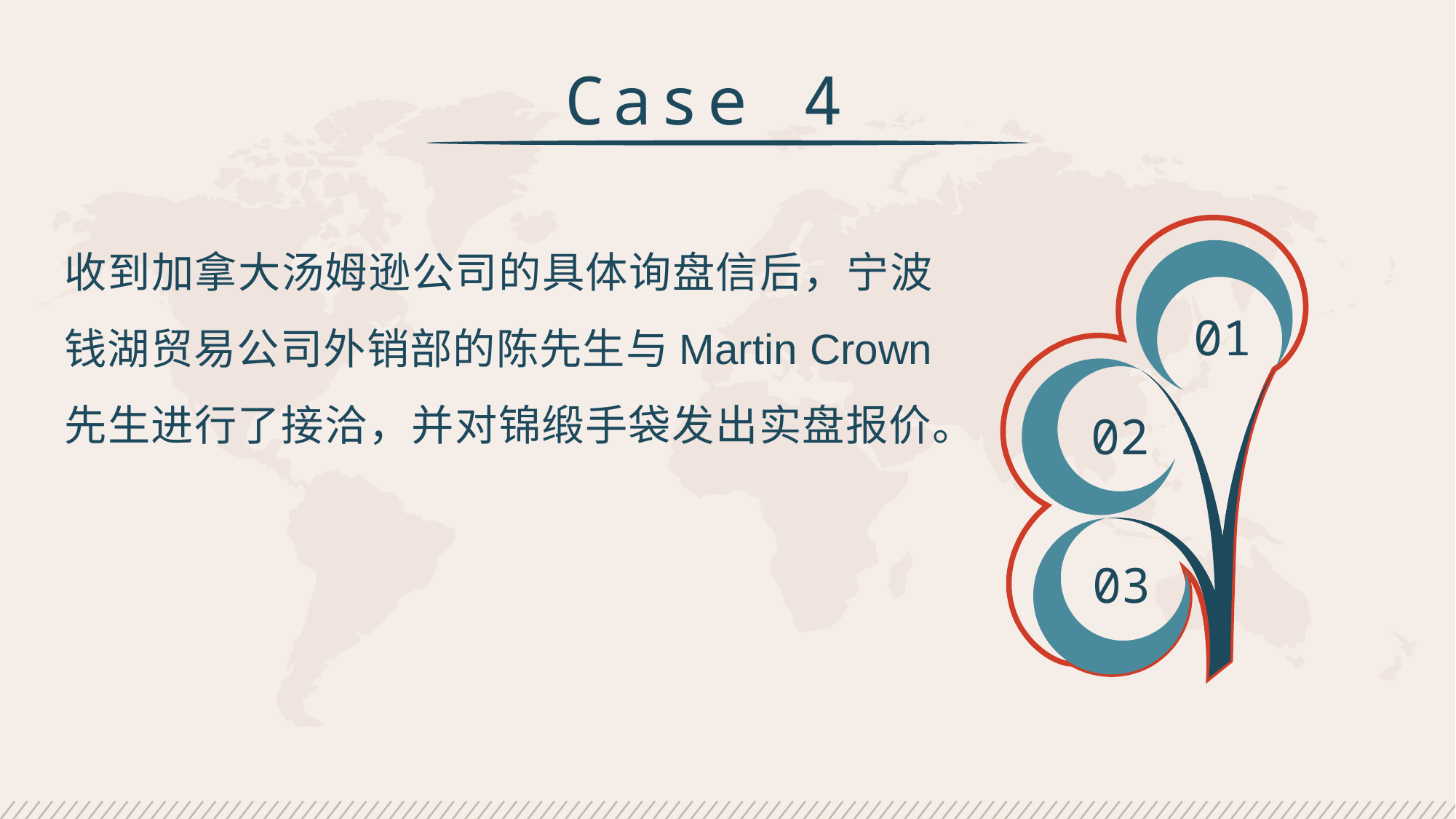

Case 4

收到加拿大汤姆逊公司的具体询盘信后，宁波钱湖贸易公司外销部的陈先生与Martin Crown 先生进行了接洽，并对锦缎手袋发出实盘报价。
01
02
03